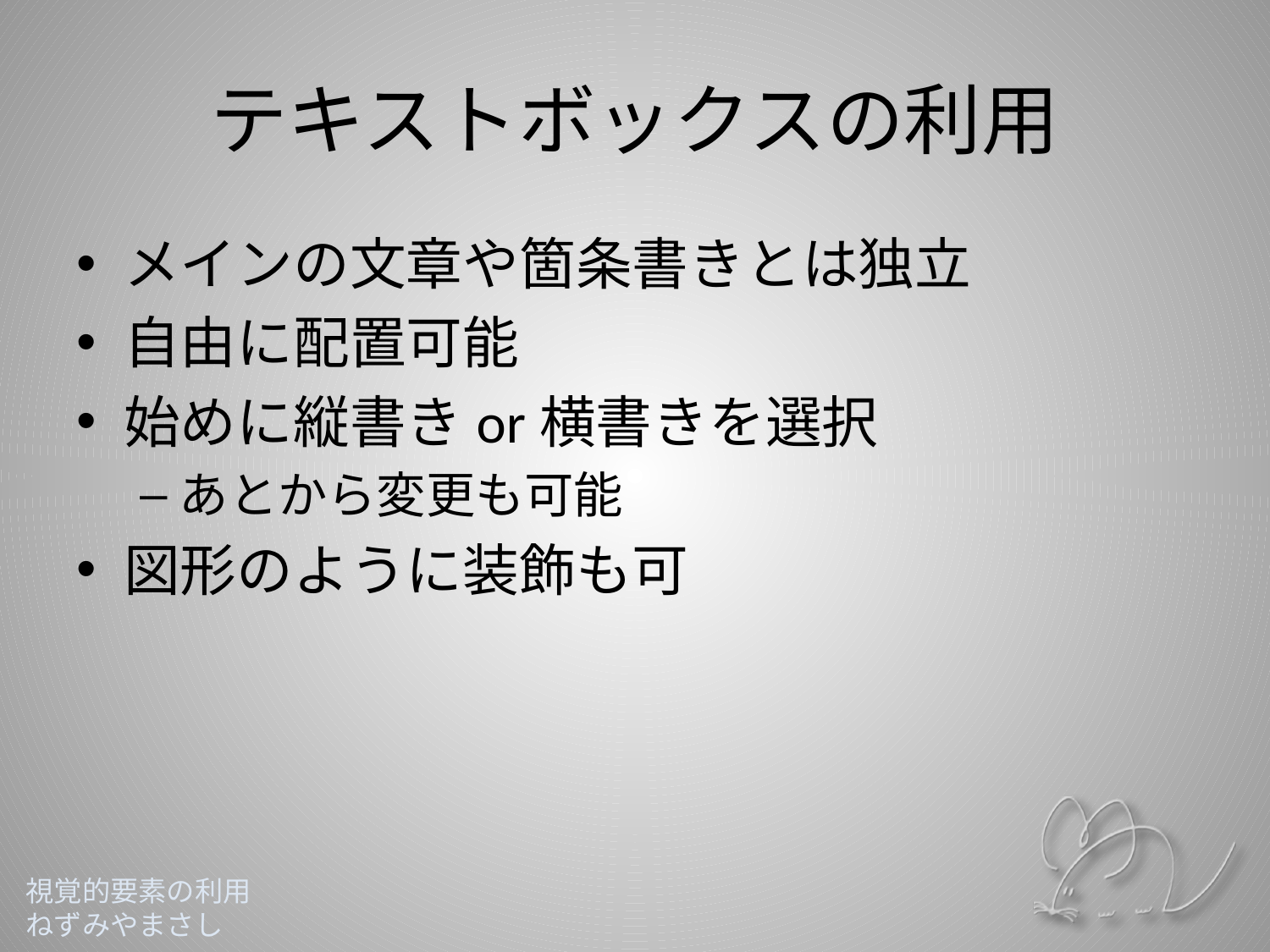

# テキストボックスの利用
メインの文章や箇条書きとは独立
自由に配置可能
始めに縦書きor横書きを選択
あとから変更も可能
図形のように装飾も可